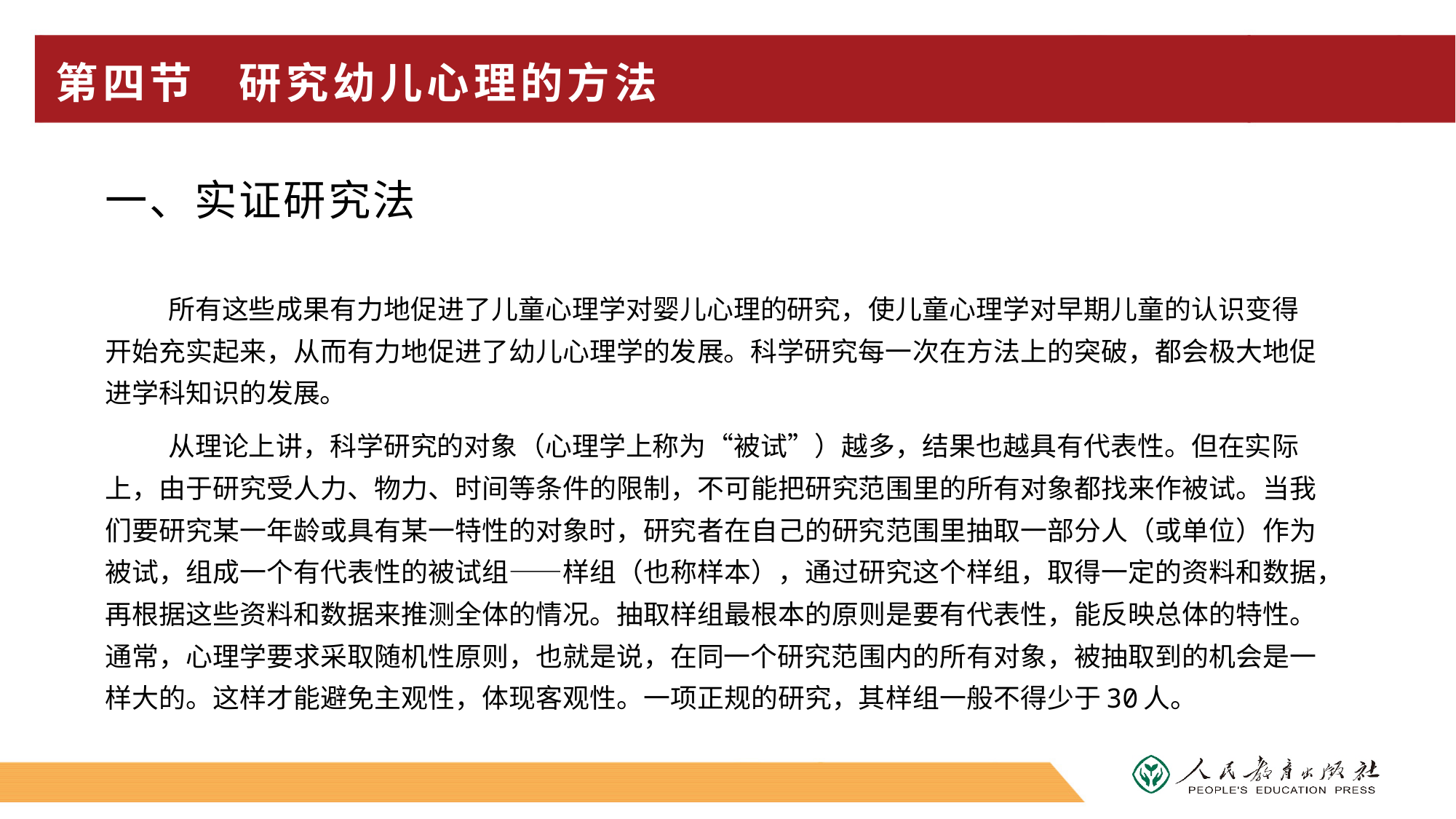

# 第四节   研究幼儿心理的方法
一、实证研究法
所有这些成果有力地促进了儿童心理学对婴儿心理的研究，使儿童心理学对早期儿童的认识变得开始充实起来，从而有力地促进了幼儿心理学的发展。科学研究每一次在方法上的突破，都会极大地促进学科知识的发展。
从理论上讲，科学研究的对象（心理学上称为“被试”）越多，结果也越具有代表性。但在实际上，由于研究受人力、物力、时间等条件的限制，不可能把研究范围里的所有对象都找来作被试。当我们要研究某一年龄或具有某一特性的对象时，研究者在自己的研究范围里抽取一部分人（或单位）作为被试，组成一个有代表性的被试组——样组（也称样本），通过研究这个样组，取得一定的资料和数据，再根据这些资料和数据来推测全体的情况。抽取样组最根本的原则是要有代表性，能反映总体的特性。通常，心理学要求采取随机性原则，也就是说，在同一个研究范围内的所有对象，被抽取到的机会是一样大的。这样才能避免主观性，体现客观性。一项正规的研究，其样组一般不得少于30人。